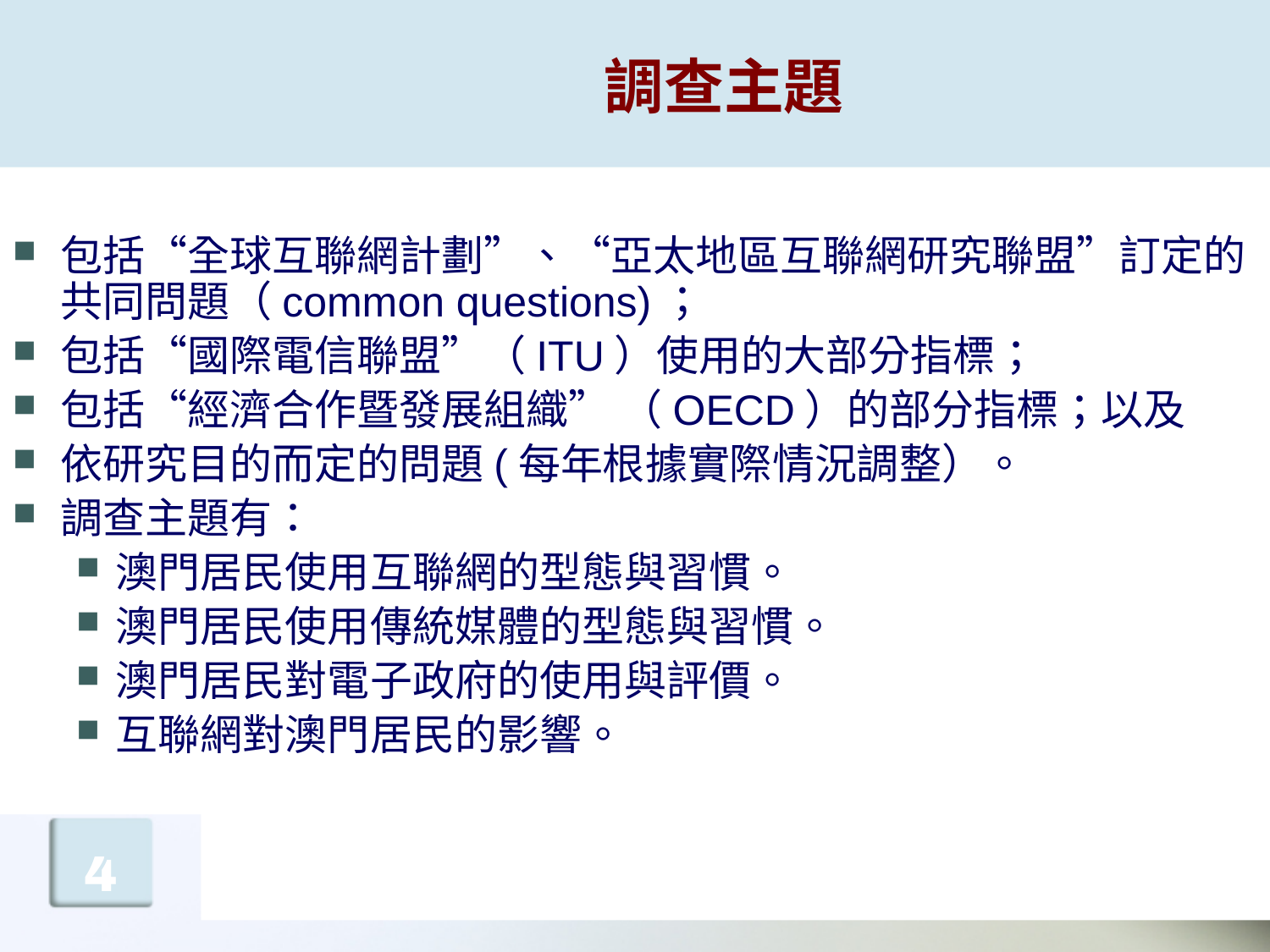

# 調查主題

包括“全球互聯網計劃”、“亞太地區互聯網研究聯盟”訂定的共同問題（common questions)；
包括“國際電信聯盟”（ITU）使用的大部分指標；
包括“經濟合作暨發展組織” （OECD）的部分指標；以及
依研究目的而定的問題(每年根據實際情況調整）。
調查主題有：
澳門居民使用互聯網的型態與習慣。
澳門居民使用傳統媒體的型態與習慣。
澳門居民對電子政府的使用與評價。
互聯網對澳門居民的影響。
4